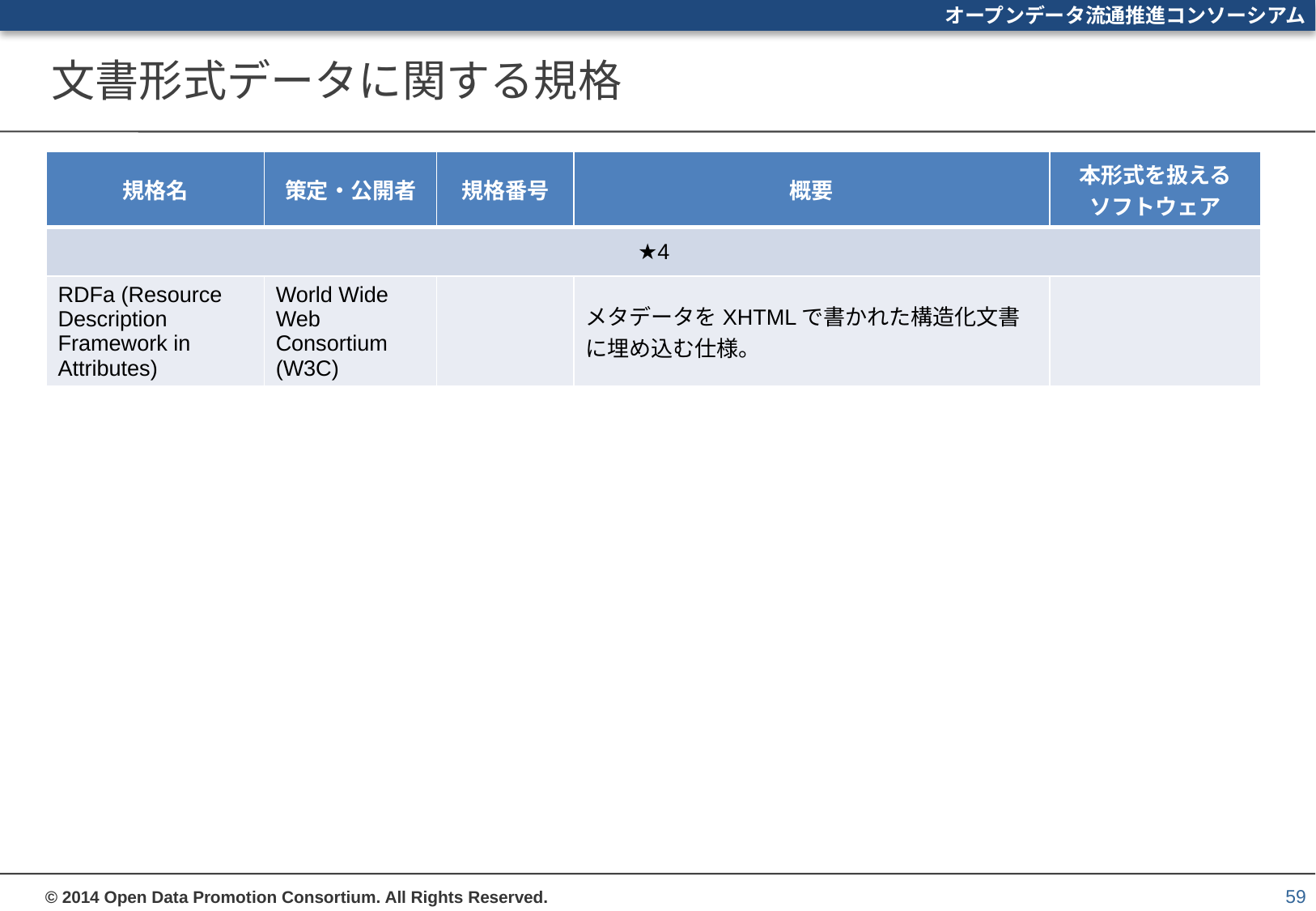

# 文書形式データに関する規格
| 規格名 | 策定・公開者 | 規格番号 | 概要 | 本形式を扱える ソフトウェア |
| --- | --- | --- | --- | --- |
| ★4 |  |  |  |  |
| RDFa (Resource Description Framework in Attributes) | World Wide Web Consortium (W3C) |  | メタデータをXHTMLで書かれた構造化文書に埋め込む仕様。 |  |
59